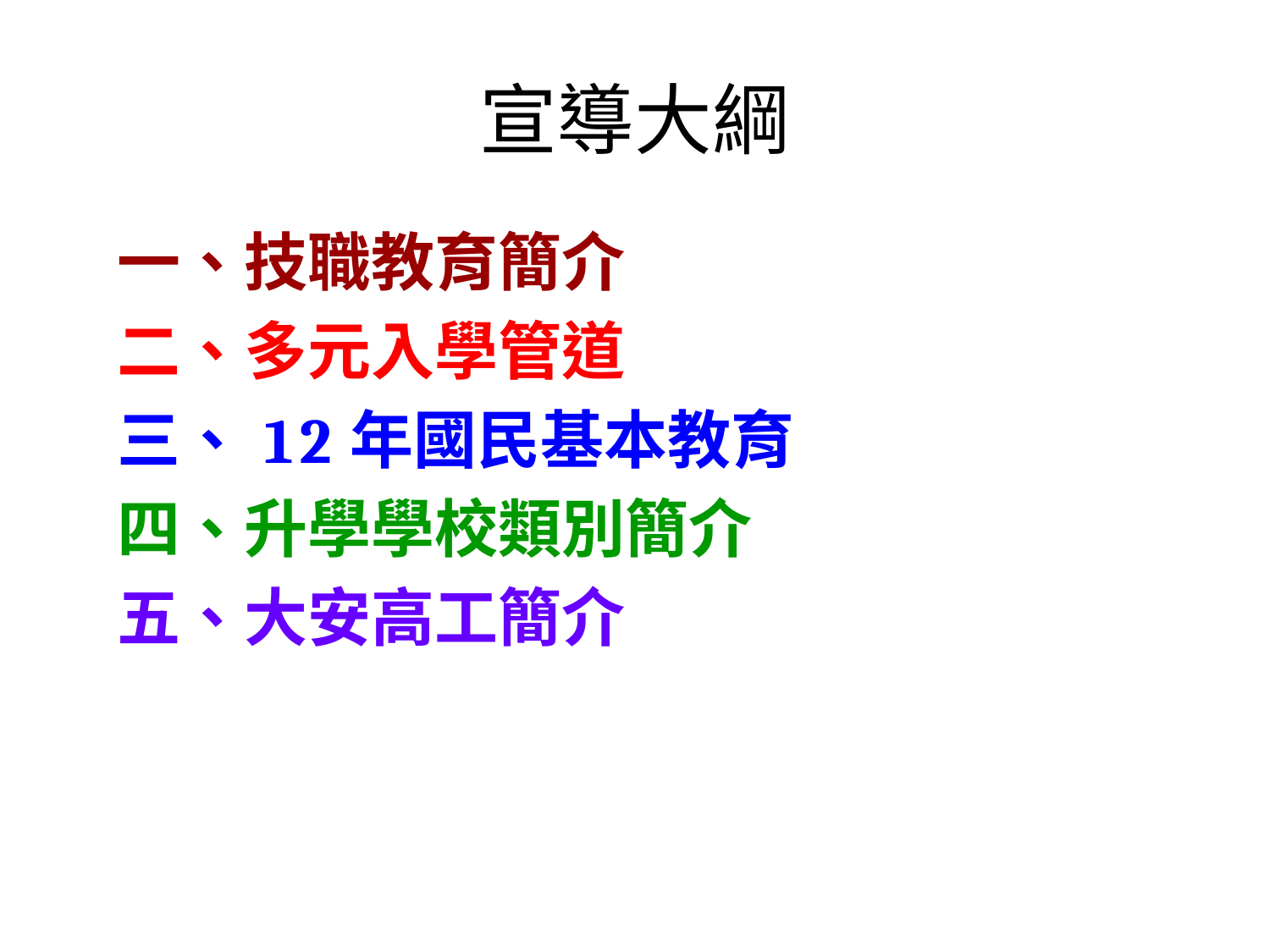

# 宣導大綱
一、技職教育簡介
二、多元入學管道
三、12年國民基本教育
四、升學學校類別簡介
五、大安高工簡介